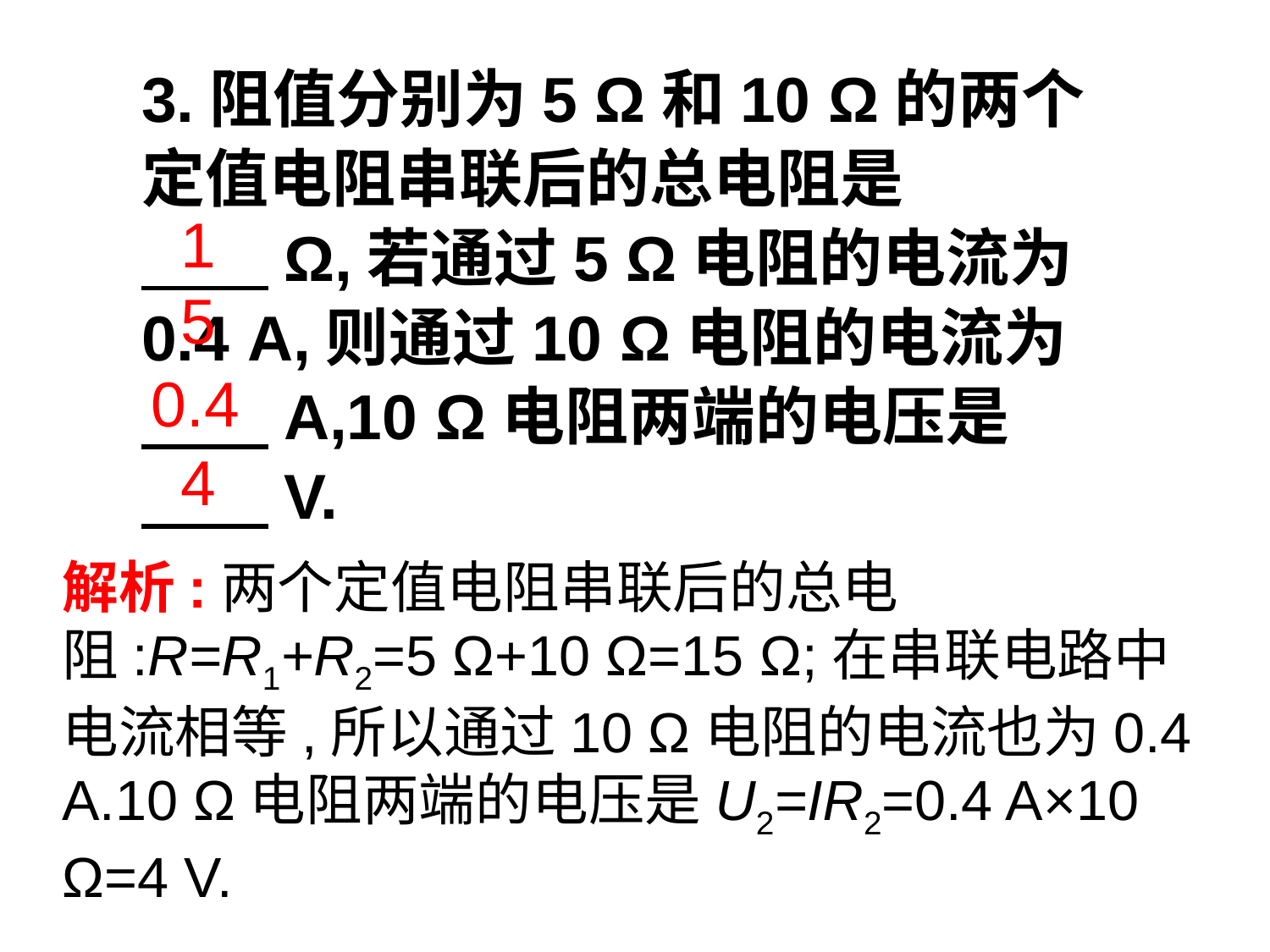

3.阻值分别为5 Ω和10 Ω的两个定值电阻串联后的总电阻是
　　Ω,若通过5 Ω电阻的电流为0.4 A,则通过10 Ω电阻的电流为
　　A,10 Ω电阻两端的电压是
　　V.
15
0.4
4
解析:两个定值电阻串联后的总电阻:R=R1+R2=5 Ω+10 Ω=15 Ω;在串联电路中电流相等,所以通过10 Ω电阻的电流也为0.4 A.10 Ω电阻两端的电压是U2=IR2=0.4 A×10 Ω=4 V.